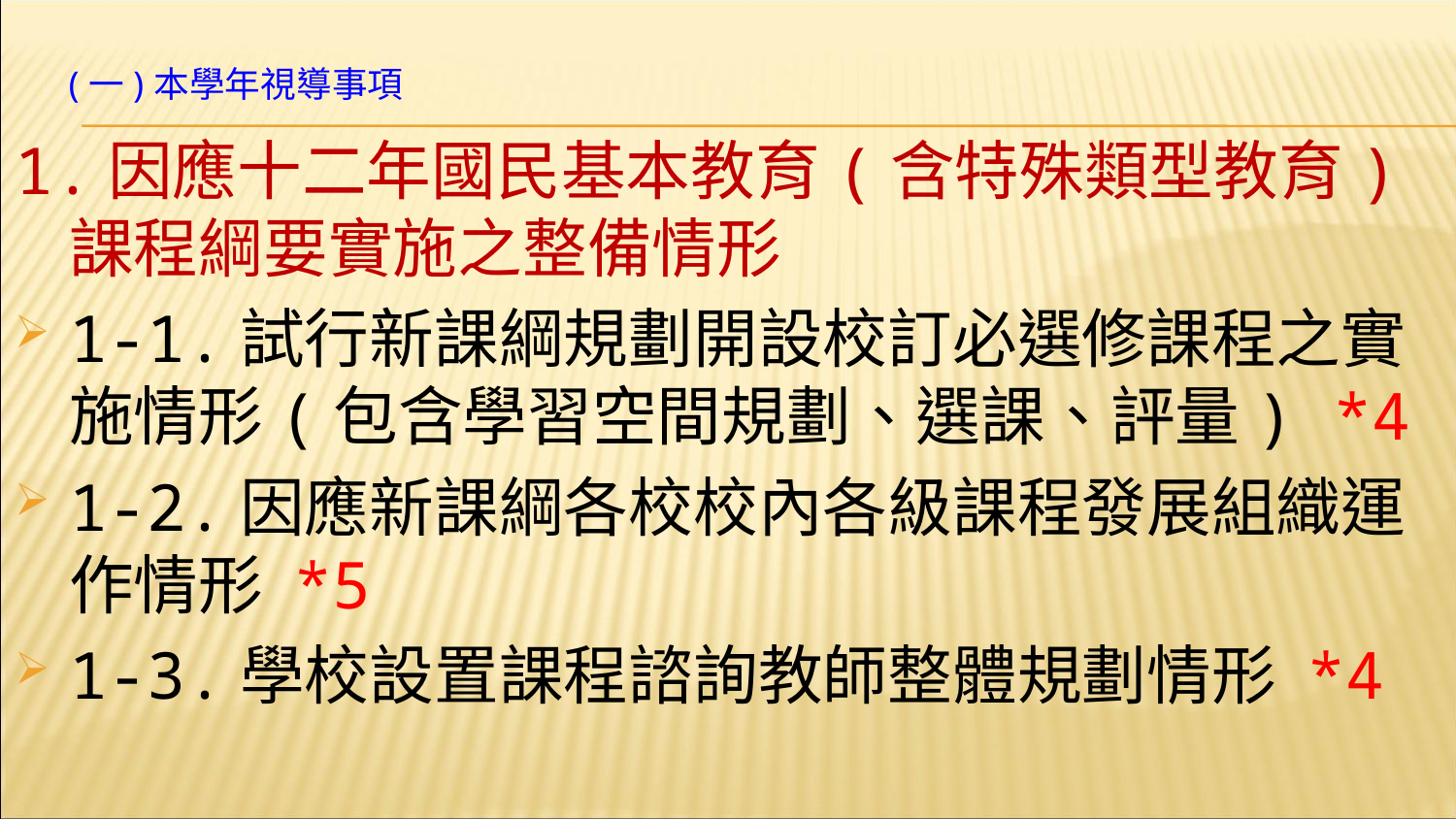

# (一)本學年視導事項
1.因應十二年國民基本教育(含特殊類型教育)課程綱要實施之整備情形
1-1.試行新課綱規劃開設校訂必選修課程之實施情形(包含學習空間規劃、選課、評量) *4
1-2.因應新課綱各校校內各級課程發展組織運作情形 *5
1-3.學校設置課程諮詢教師整體規劃情形 *4